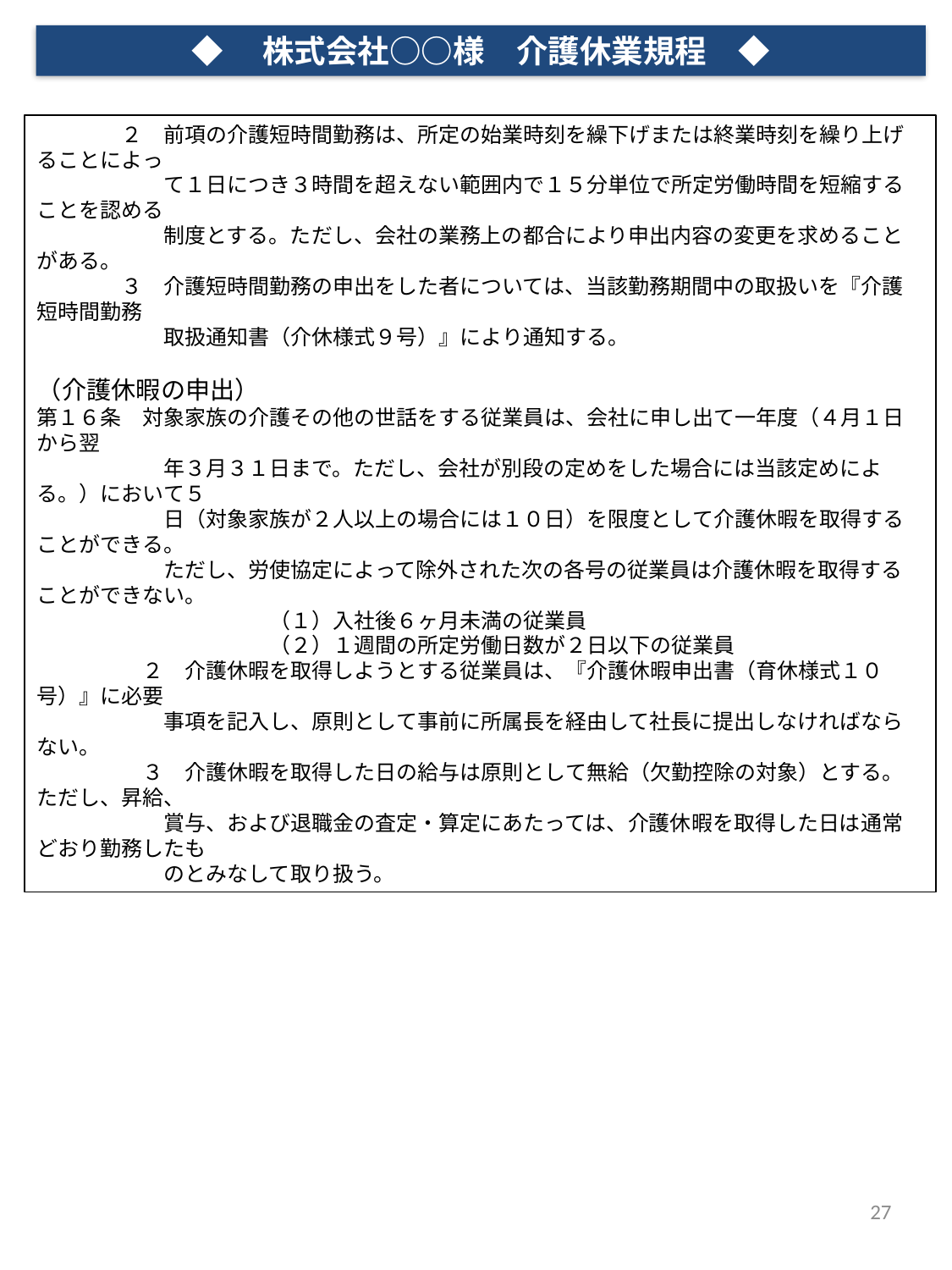

◆　株式会社○○様　介護休業規程　◆
　　　　２　前項の介護短時間勤務は、所定の始業時刻を繰下げまたは終業時刻を繰り上げることによっ
　　　　　　て１日につき３時間を超えない範囲内で１５分単位で所定労働時間を短縮することを認める
　　　　　　制度とする。ただし、会社の業務上の都合により申出内容の変更を求めることがある。
　　　　３　介護短時間勤務の申出をした者については、当該勤務期間中の取扱いを『介護短時間勤務
　　　　　　取扱通知書（介休様式９号）』により通知する。

（介護休暇の申出）
第１６条　対象家族の介護その他の世話をする従業員は、会社に申し出て一年度（４月１日から翌
　　　　　　年３月３１日まで。ただし、会社が別段の定めをした場合には当該定めによる。）において５
　　　　　　日（対象家族が２人以上の場合には１０日）を限度として介護休暇を取得することができる。
　　　　　　ただし、労使協定によって除外された次の各号の従業員は介護休暇を取得することができない。
　　　　　　　　　　　（１）入社後６ヶ月未満の従業員
　　　　　　　　　　　（２）１週間の所定労働日数が２日以下の従業員
　　　　　２　介護休暇を取得しようとする従業員は、『介護休暇申出書（育休様式１０号）』に必要
　　　　　　事項を記入し、原則として事前に所属長を経由して社長に提出しなければならない。
　　　　　３　介護休暇を取得した日の給与は原則として無給（欠勤控除の対象）とする。ただし、昇給、
　　　　　　賞与、および退職金の査定・算定にあたっては、介護休暇を取得した日は通常どおり勤務したも
　　　　　　のとみなして取り扱う。
27